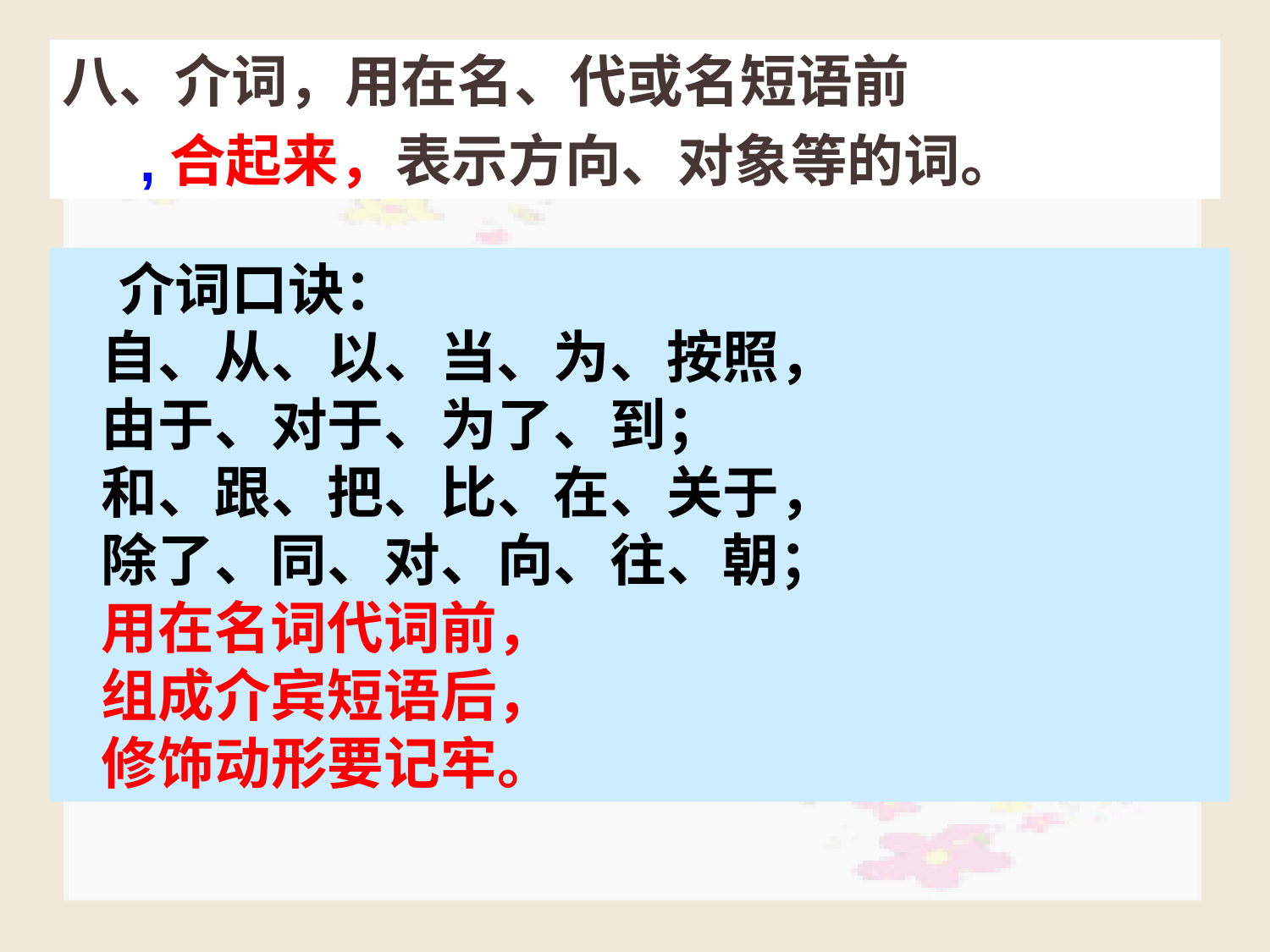

八、介词，用在名、代或名短语前
     ,合起来，表示方向、对象等的词。
　介词口诀：
  自、从、以、当、为、按照，
  由于、对于、为了、到；
  和、跟、把、比、在、关于，
  除了、同、对、向、往、朝；
  用在名词代词前，
  组成介宾短语后，
  修饰动形要记牢。